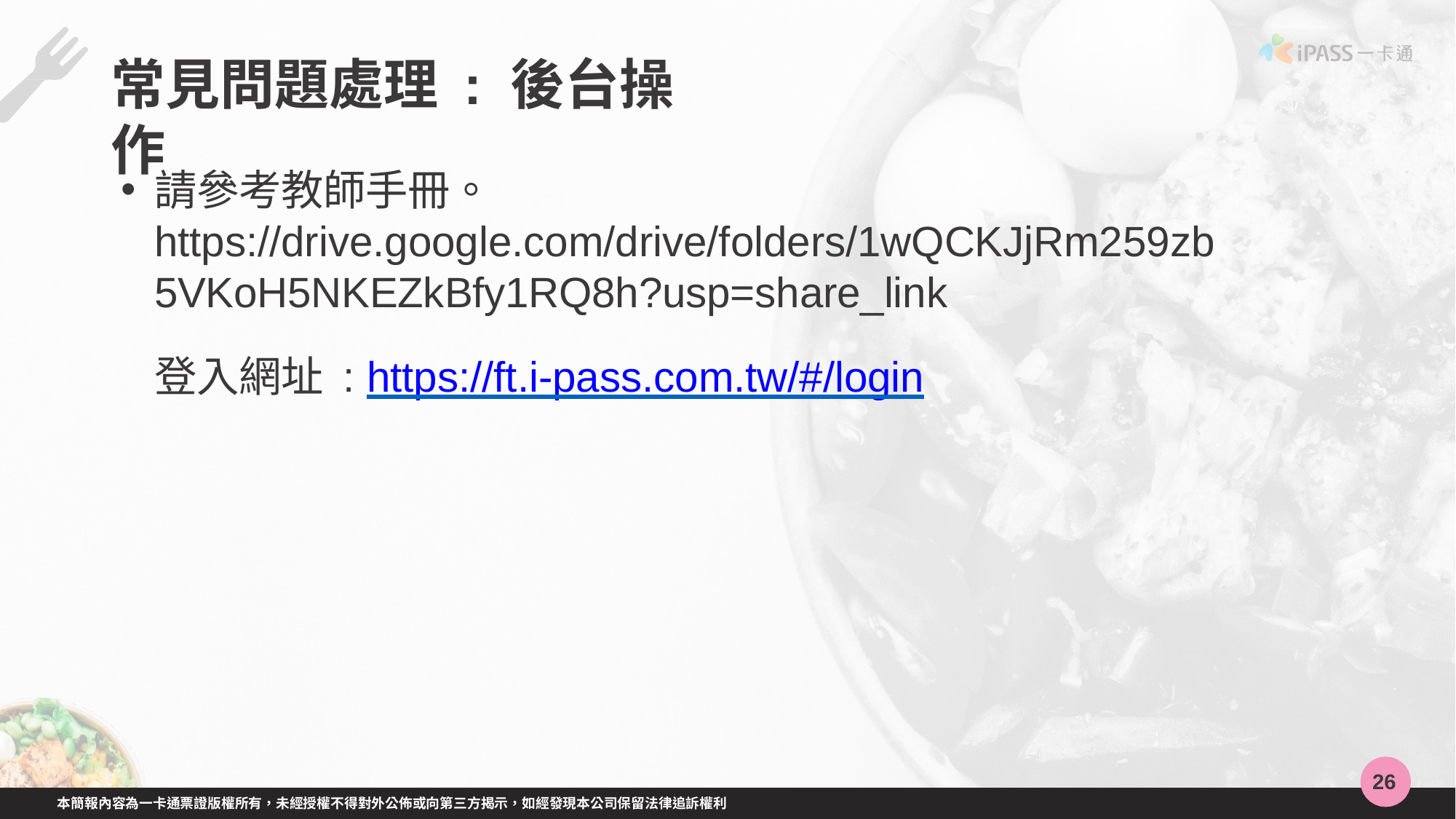

# 常見問題處理 : 後台操作
請參考教師手冊。 https://drive.google.com/drive/folders/1wQCKJjRm259zb  5VKoH5NKEZkBfy1RQ8h?usp=share_link

登入網址 : https://ft.i-pass.com.tw/#/login
26
本簡報內容為一卡通票證版權所有，未經授權不得對外公佈或向第三方揭示，如經發現本公司保留法律追訴權利